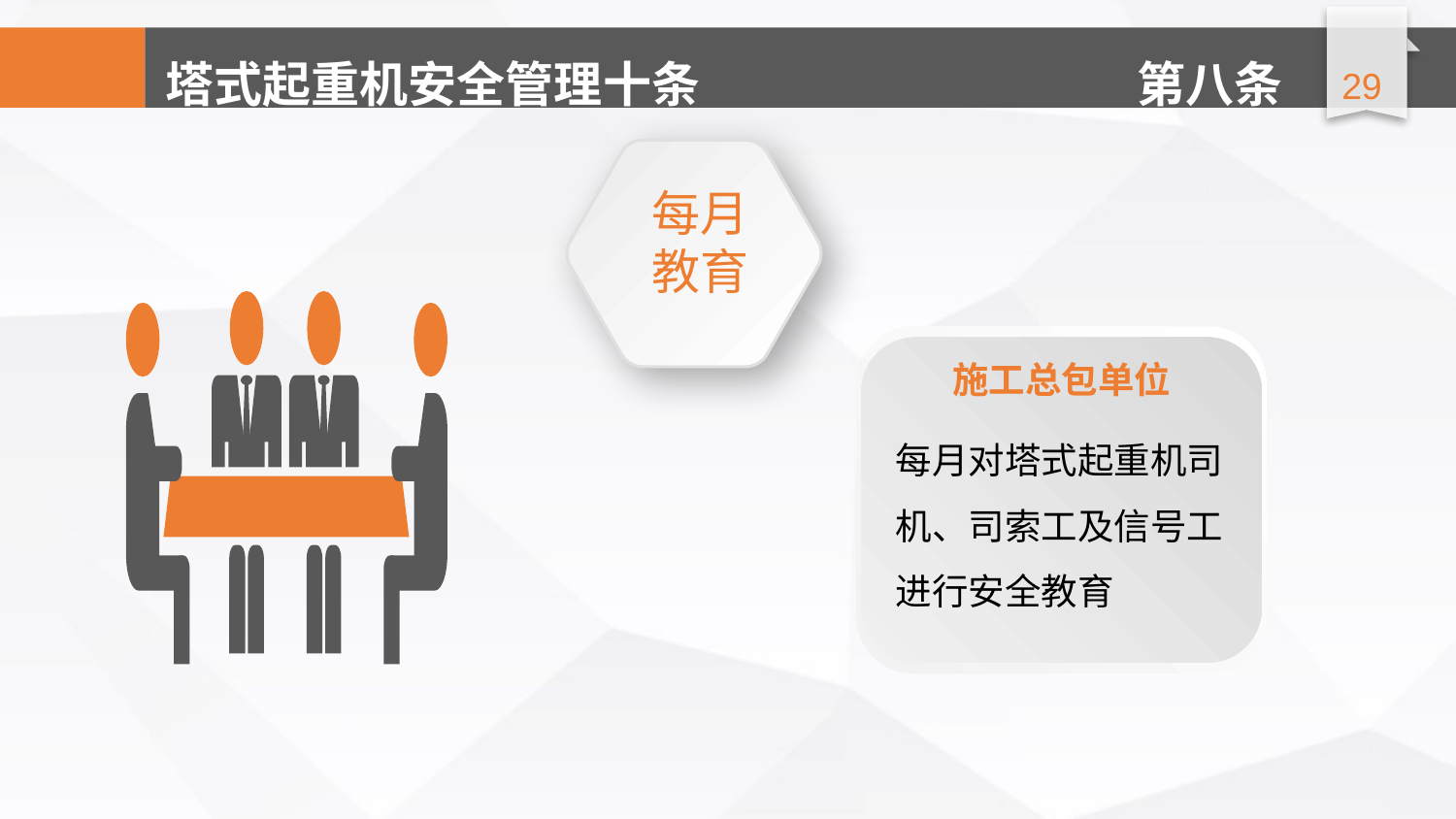

延时符

第八条

每月
教育

施工总包单位
每月对塔式起重机司机、司索工及信号工进行安全教育
延时符